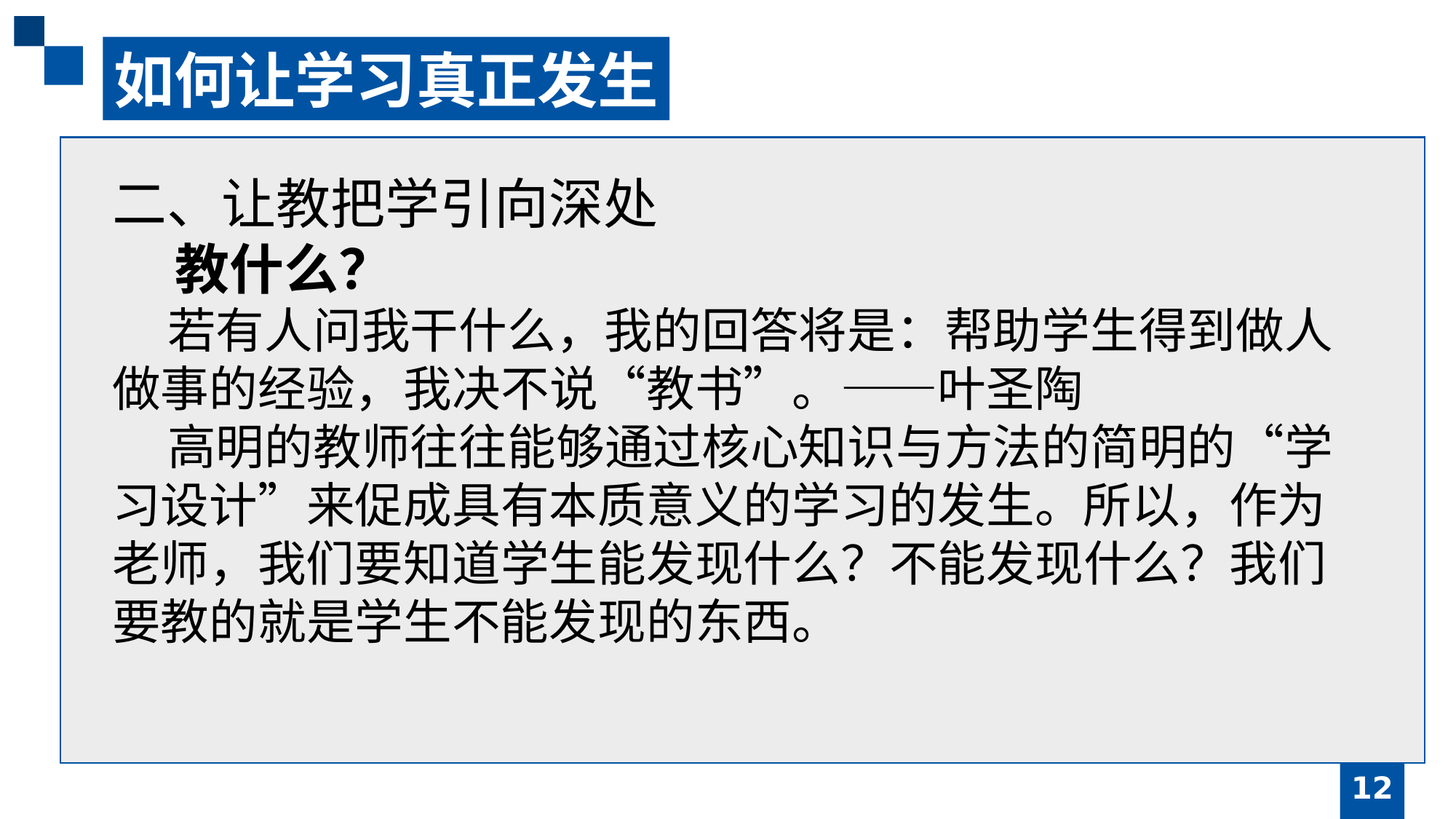

如何让学习真正发生

二、让教把学引向深处
    教什么？
    若有人问我干什么，我的回答将是：帮助学生得到做人做事的经验，我决不说“教书”。——叶圣陶
    高明的教师往往能够通过核心知识与方法的简明的“学习设计”来促成具有本质意义的学习的发生。所以，作为老师，我们要知道学生能发现什么？不能发现什么？我们要教的就是学生不能发现的东西。

（一）基本项目
12